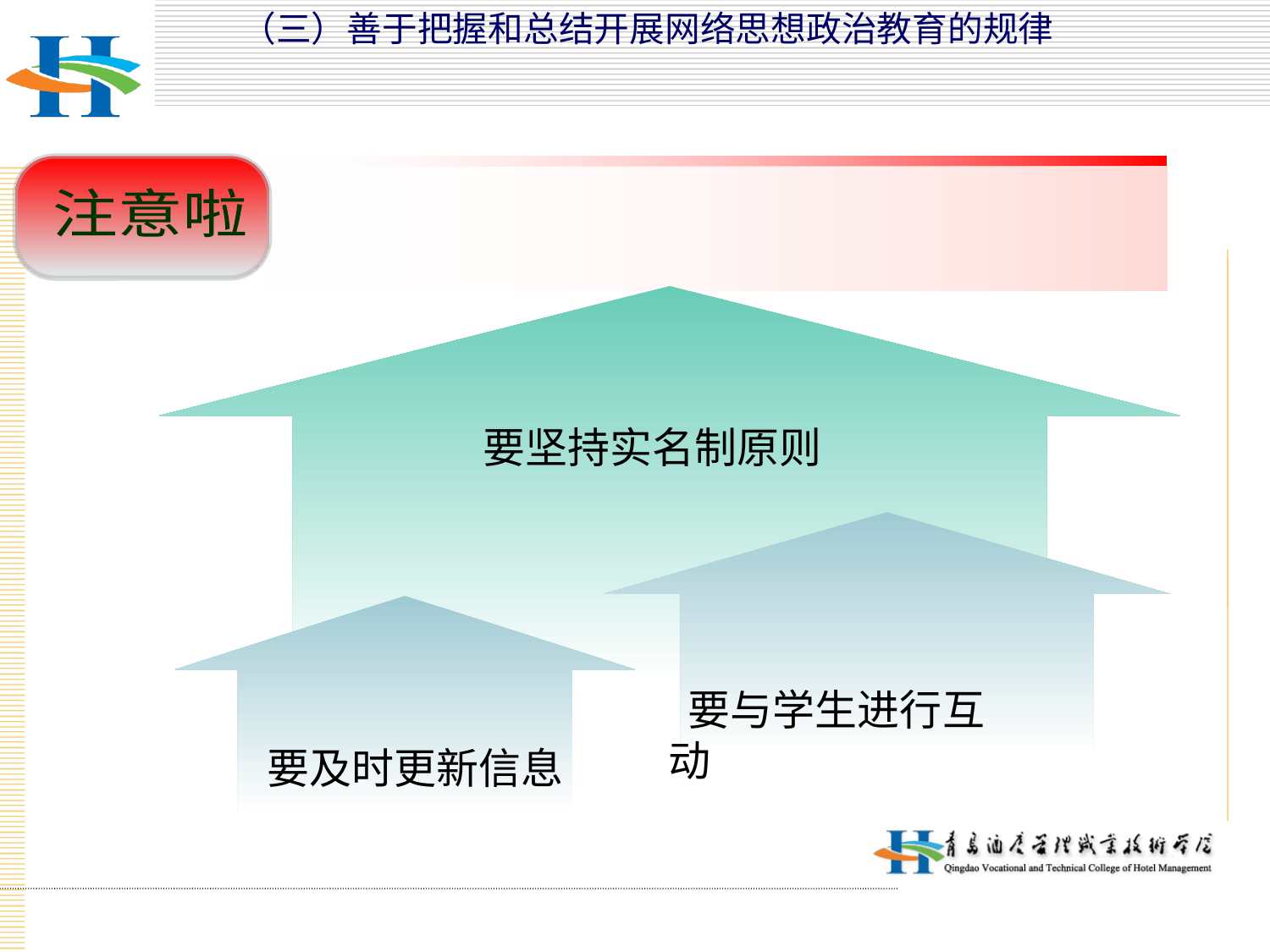

（三）善于把握和总结开展网络思想政治教育的规律

注意啦

                         要坚持实名制原则

 要与学生进行互动
要及时更新信息